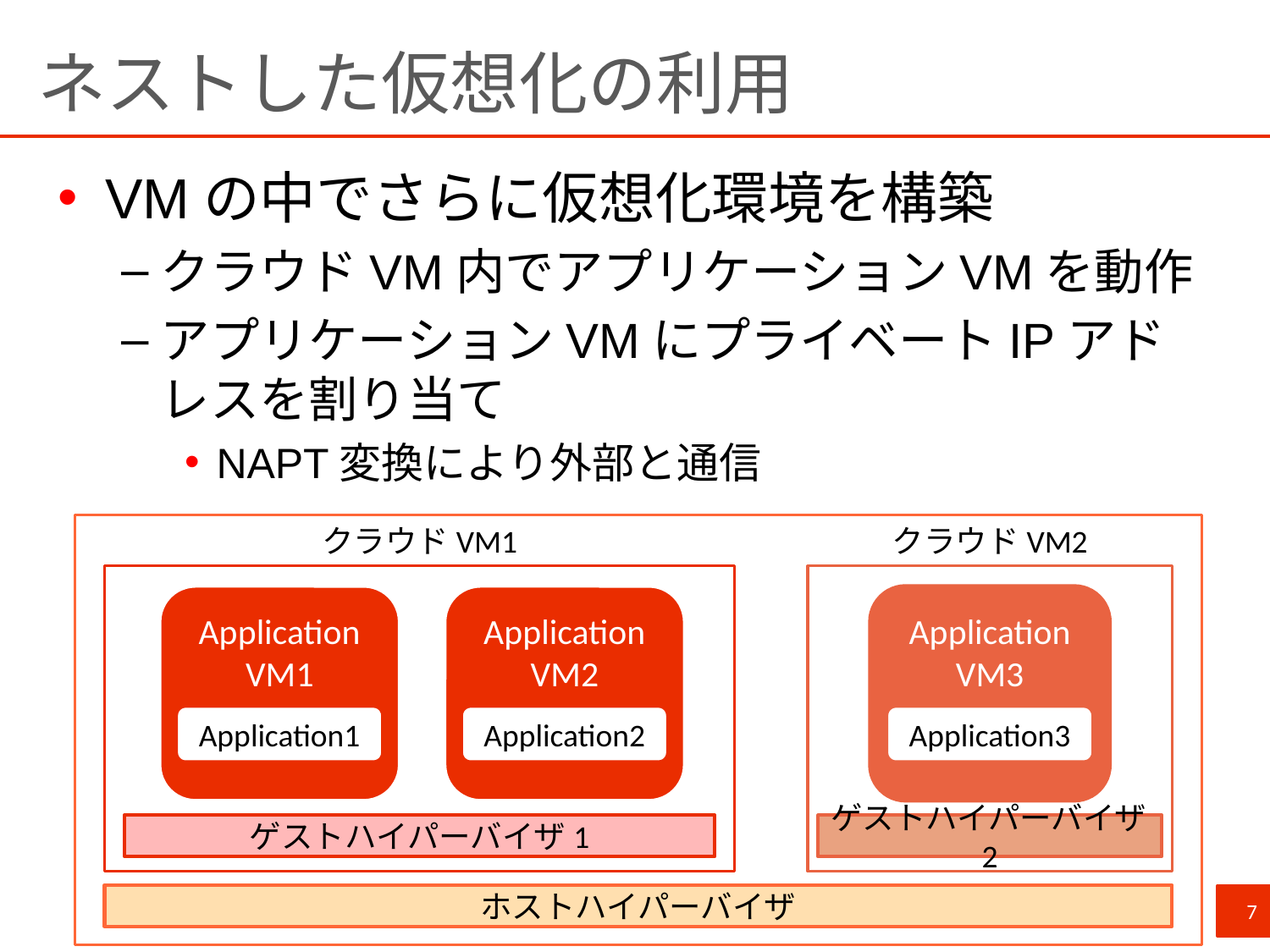

# ネストした仮想化の利用
VMの中でさらに仮想化環境を構築
クラウドVM内でアプリケーションVMを動作
アプリケーションVMにプライベートIPアドレスを割り当て
NAPT変換により外部と通信

クラウドVM1
クラウドVM2

Application
VM1

Application1
Application
VM2

Application2
Application
VM3

Application3
ゲストハイパーバイザ2
ゲストハイパーバイザ1
ホストハイパーバイザ
7